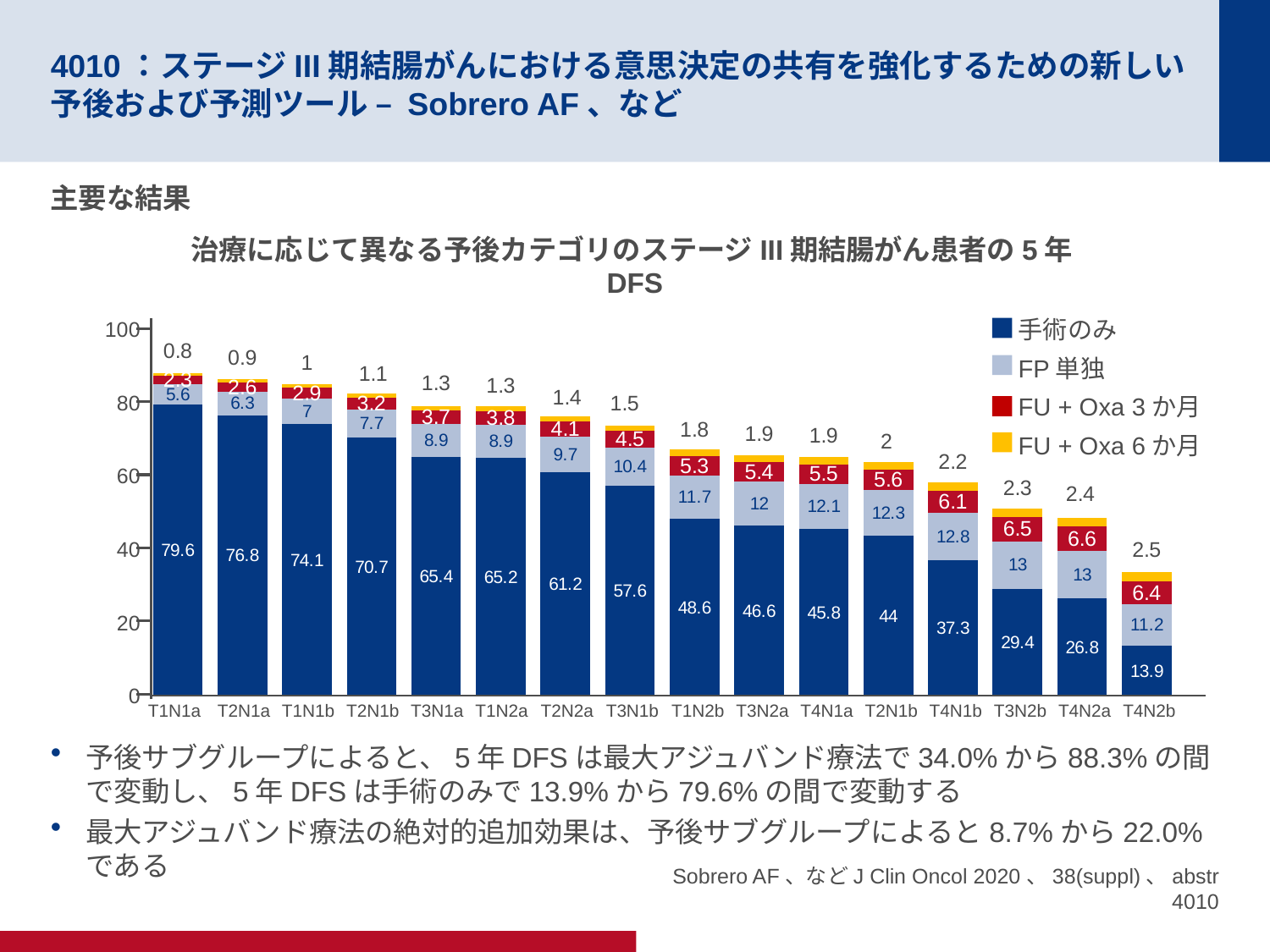

# 4010：ステージIII期結腸がんにおける意思決定の共有を強化するための新しい予後および予測ツール – Sobrero AF、など
主要な結果
予後サブグループによると、5年DFSは最大アジュバンド療法で34.0%から88.3%の間で変動し、5年DFSは手術のみで13.9%から79.6%の間で変動する
最大アジュバンド療法の絶対的追加効果は、予後サブグループによると8.7%から22.0%である
治療に応じて異なる予後カテゴリのステージIII期結腸がん患者の5年DFS
手術のみ
FP単独
FU + Oxa 3か月
FU + Oxa 6か月

### Chart

| Category | Series 1 | Series 2 | Series 3 | Series 4 |
|---|---|---|---|---|
| Category 1 | 79.6 | 5.6 | 2.3 | 0.8 |
| Category 2 | 76.8 | 6.3 | 2.6 | 0.9 |
| Category 3 | 74.3 | 7.0 | 2.9 | 1.0 |
| Category 4 | 70.7 | 7.7 | 3.2 | 1.1 |

T1N1a
T2N1a
T1N1b
T2N1b
T3N1a
T1N2a
T2N2a
T3N1b
T1N2b
T3N2a
T4N1a
T2N1b
T4N1b
T3N2b
T4N2a
T4N2b
Sobrero AF、などJ Clin Oncol 2020、38(suppl)、abstr 4010